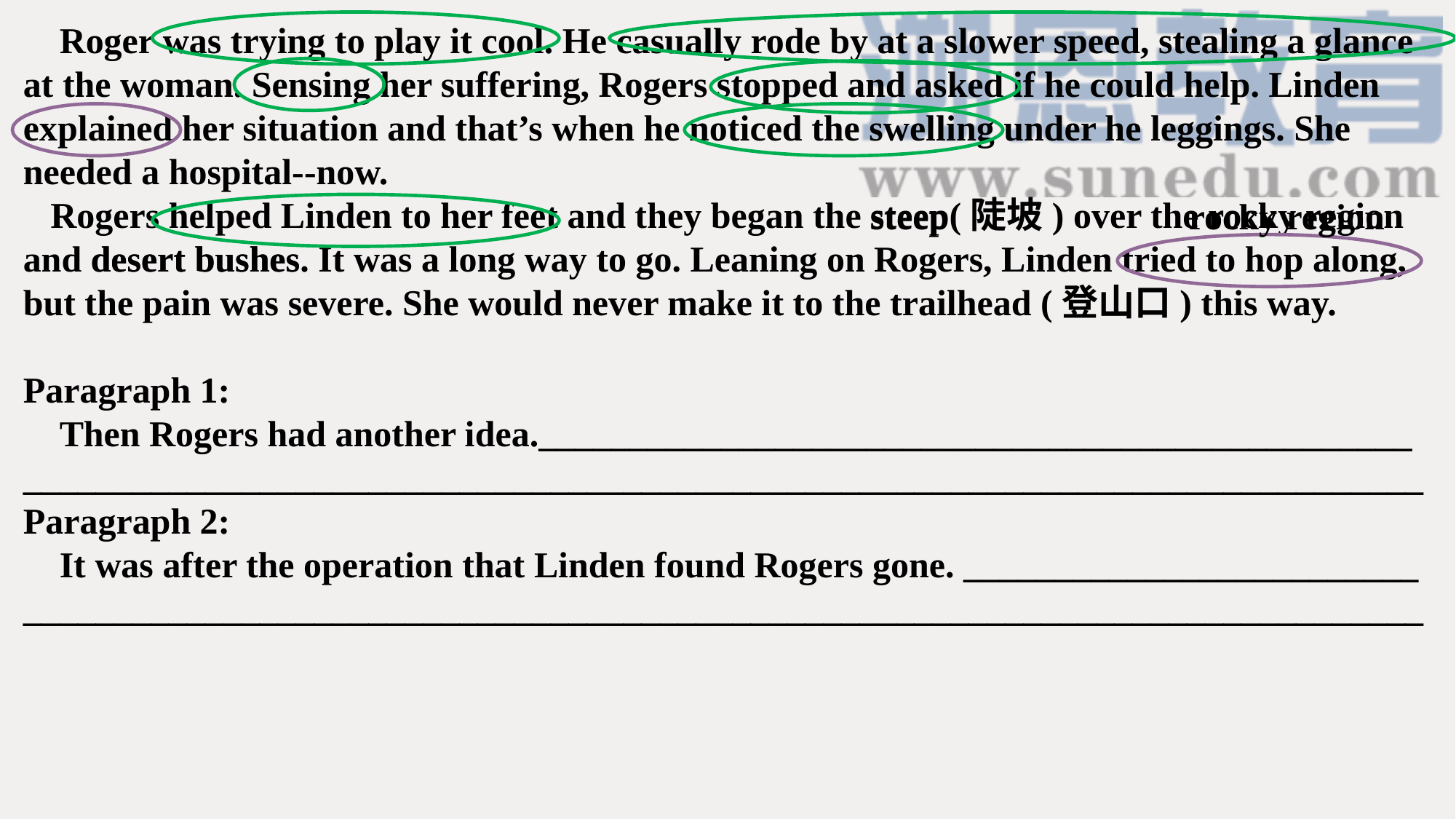

Roger was trying to play it cool. He casually rode by at a slower speed, stealing a glance at the woman. Sensing her suffering, Rogers stopped and asked if he could help. Linden explained her situation and that’s when he noticed the swelling under he leggings. She needed a hospital--now.
   Rogers helped Linden to her feet and they began the steep(陡坡) over the rocky region and desert bushes. It was a long way to go. Leaning on Rogers, Linden tried to hop along, but the pain was severe. She would never make it to the trailhead (登山口) this way.

Paragraph 1:
    Then Rogers had another idea.________________________________________________
_____________________________________________________________________________
Paragraph 2:
    It was after the operation that Linden found Rogers gone. _________________________
_____________________________________________________________________________

steep
rocky region

desert bushes